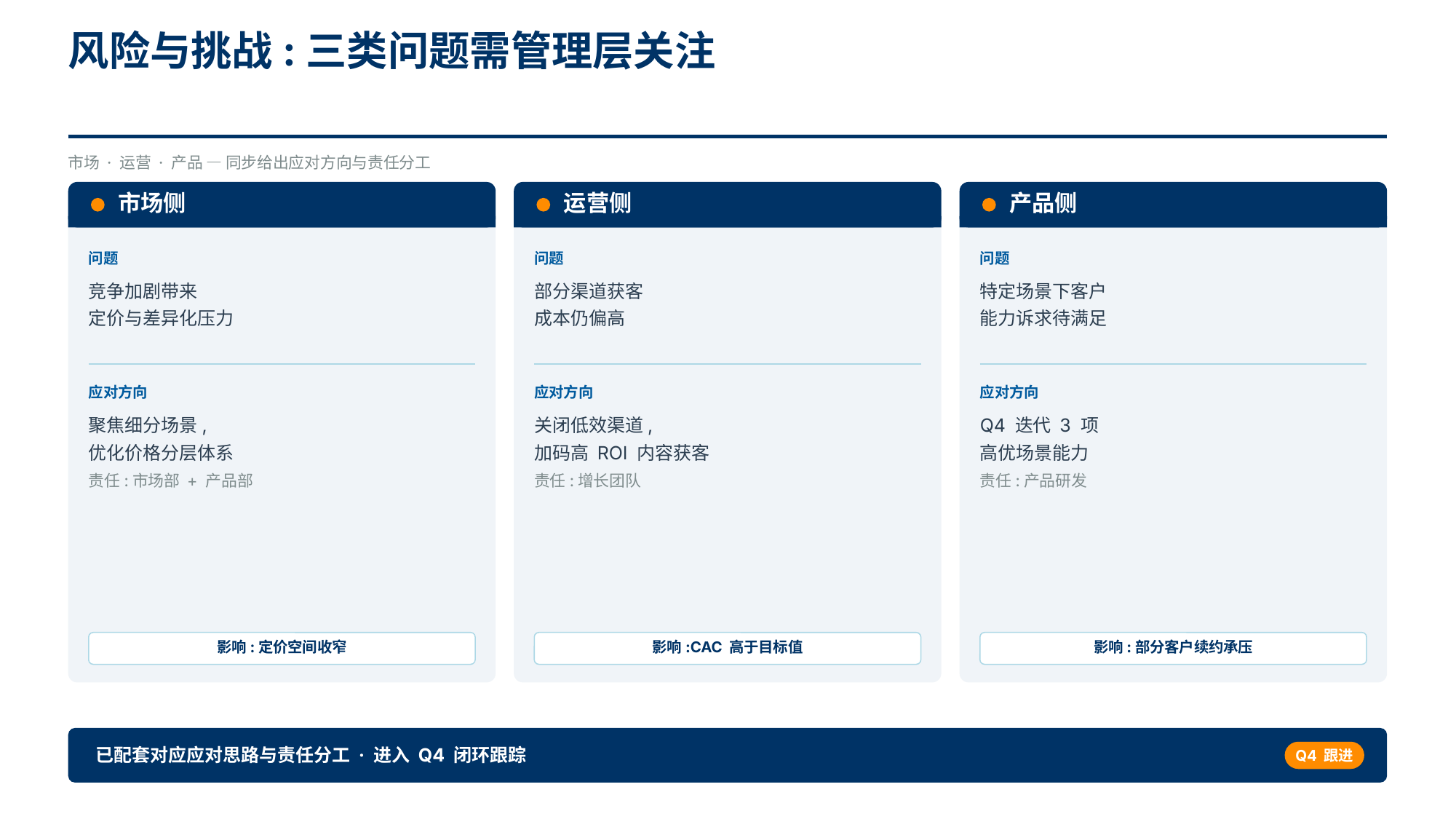

风险与挑战:三类问题需管理层关注

市场 · 运营 · 产品 — 同步给出应对方向与责任分工

市场侧

问题
竞争加剧带来
定价与差异化压力

应对方向
聚焦细分场景,
优化价格分层体系
责任:市场部 + 产品部

影响:定价空间收窄

运营侧

问题
部分渠道获客
成本仍偏高

应对方向
关闭低效渠道,
加码高 ROI 内容获客
责任:增长团队

影响:CAC 高于目标值

产品侧

问题
特定场景下客户
能力诉求待满足

应对方向
Q4 迭代 3 项
高优场景能力
责任:产品研发

影响:部分客户续约承压

已配套对应应对思路与责任分工 · 进入 Q4 闭环跟踪
Q4 跟进